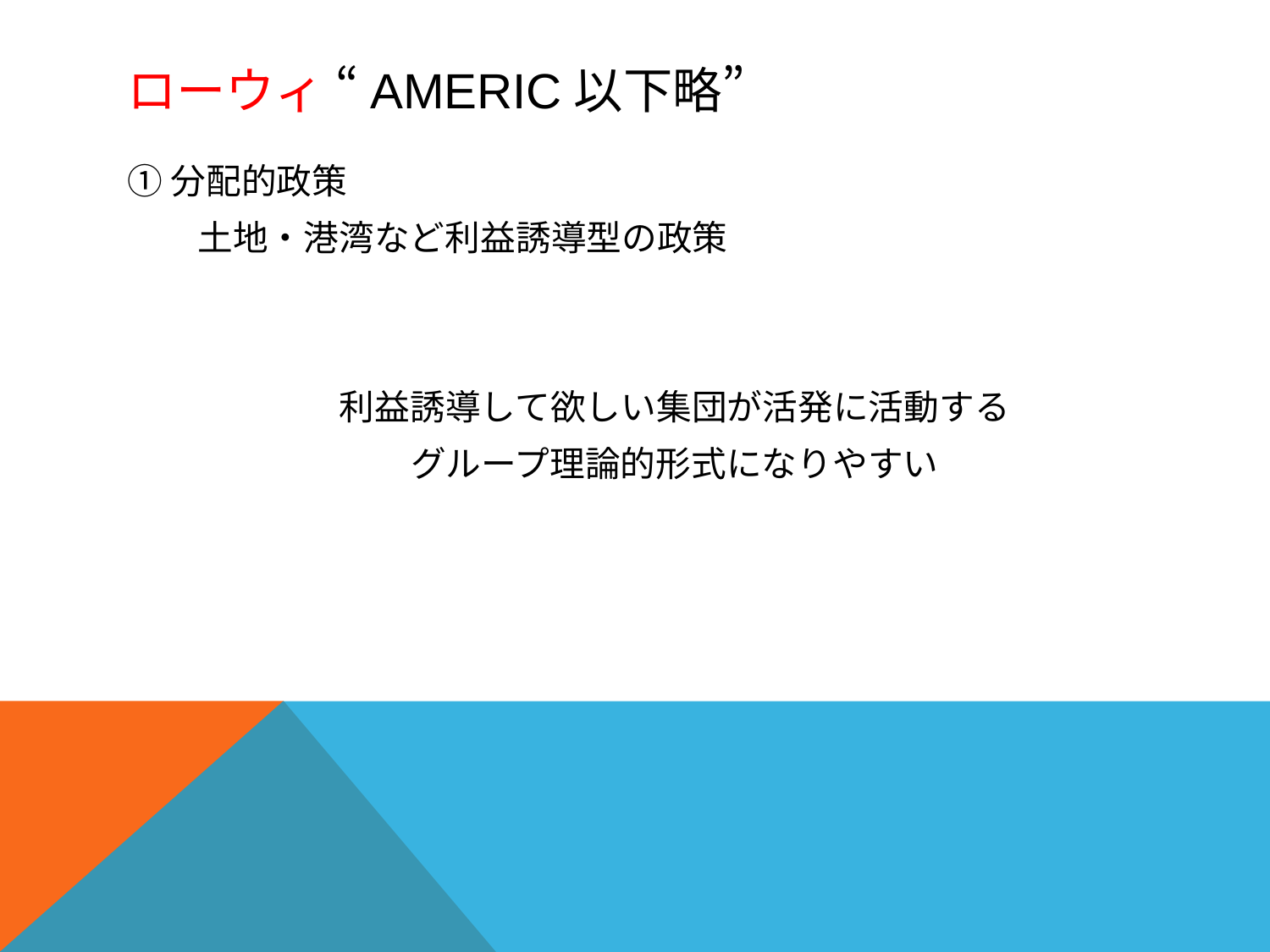

# ローウィ “Americ以下略”
①分配的政策
　　土地・港湾など利益誘導型の政策

利益誘導して欲しい集団が活発に活動する
グループ理論的形式になりやすい